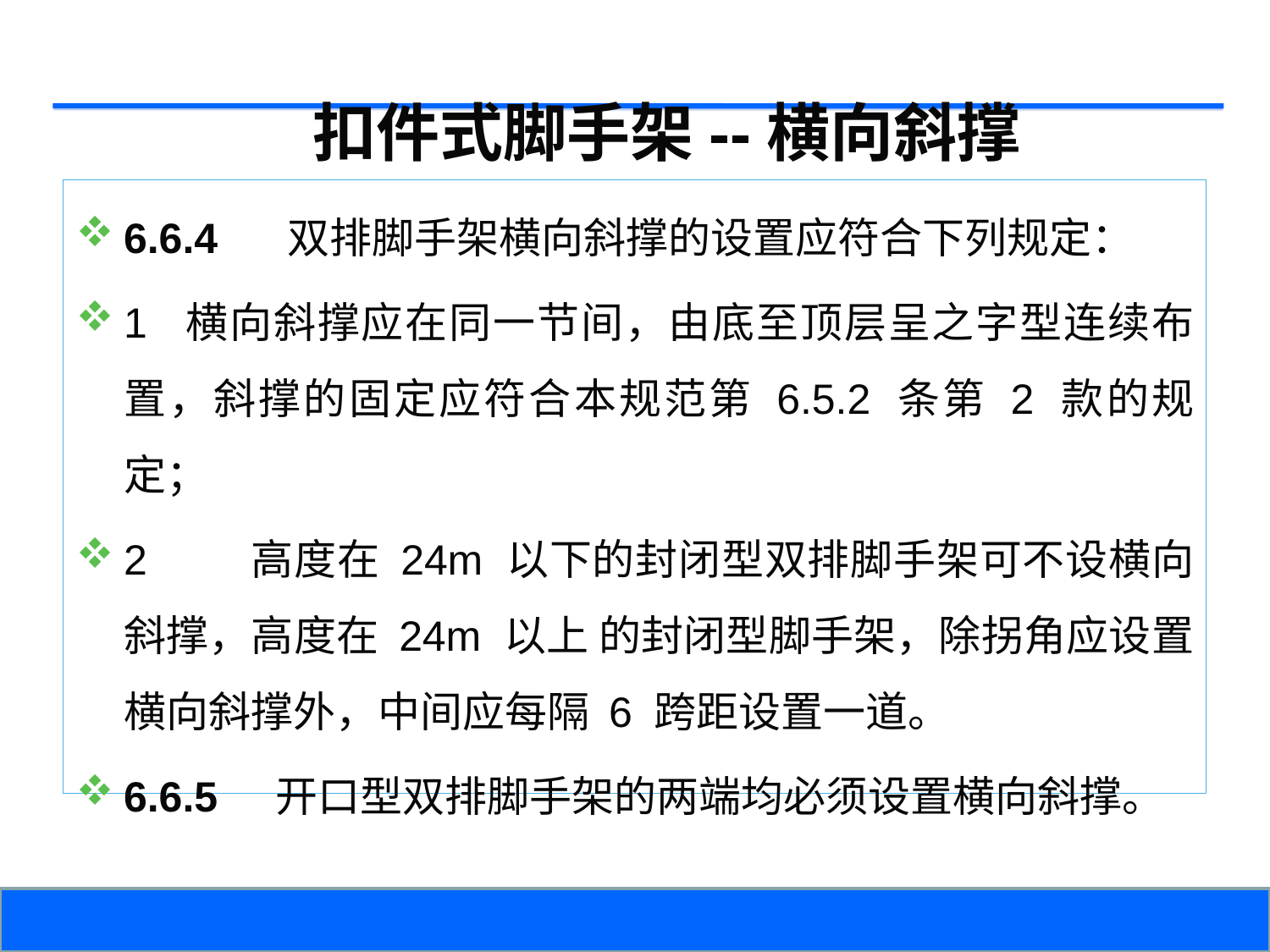

扣件式脚手架--横向斜撑
6.6.4     双排脚手架横向斜撑的设置应符合下列规定：
1  横向斜撑应在同一节间，由底至顶层呈之字型连续布置，斜撑的固定应符合本规范第 6.5.2 条第 2 款的规定；
2	高度在 24m 以下的封闭型双排脚手架可不设横向斜撑，高度在 24m 以上 的封闭型脚手架，除拐角应设置横向斜撑外，中间应每隔 6 跨距设置一道。
6.6.5    开口型双排脚手架的两端均必须设置横向斜撑。